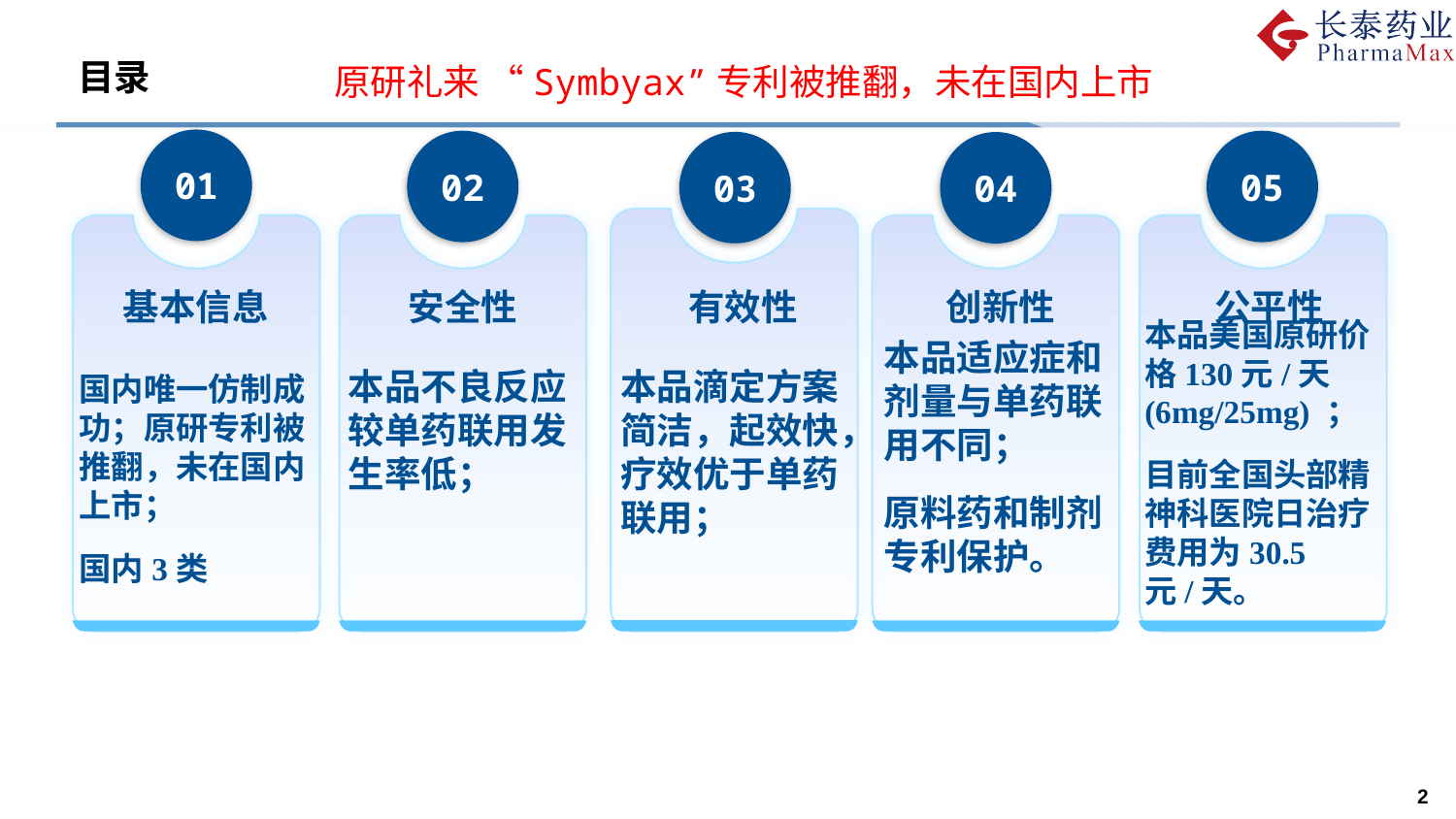

# 目录
原研礼来 “Symbyax”专利被推翻，未在国内上市
01
05
02
03
04

基本信息
安全性
有效性
创新性
公平性
本品美国原研价格130元/天(6mg/25mg) ；
目前全国头部精神科医院日治疗费用为30.5元/天。
本品适应症和剂量与单药联用不同；
原料药和制剂专利保护。
本品不良反应较单药联用发生率低；
本品滴定方案简洁，起效快，疗效优于单药联用；
国内唯一仿制成功；原研专利被推翻，未在国内上市；
国内3类